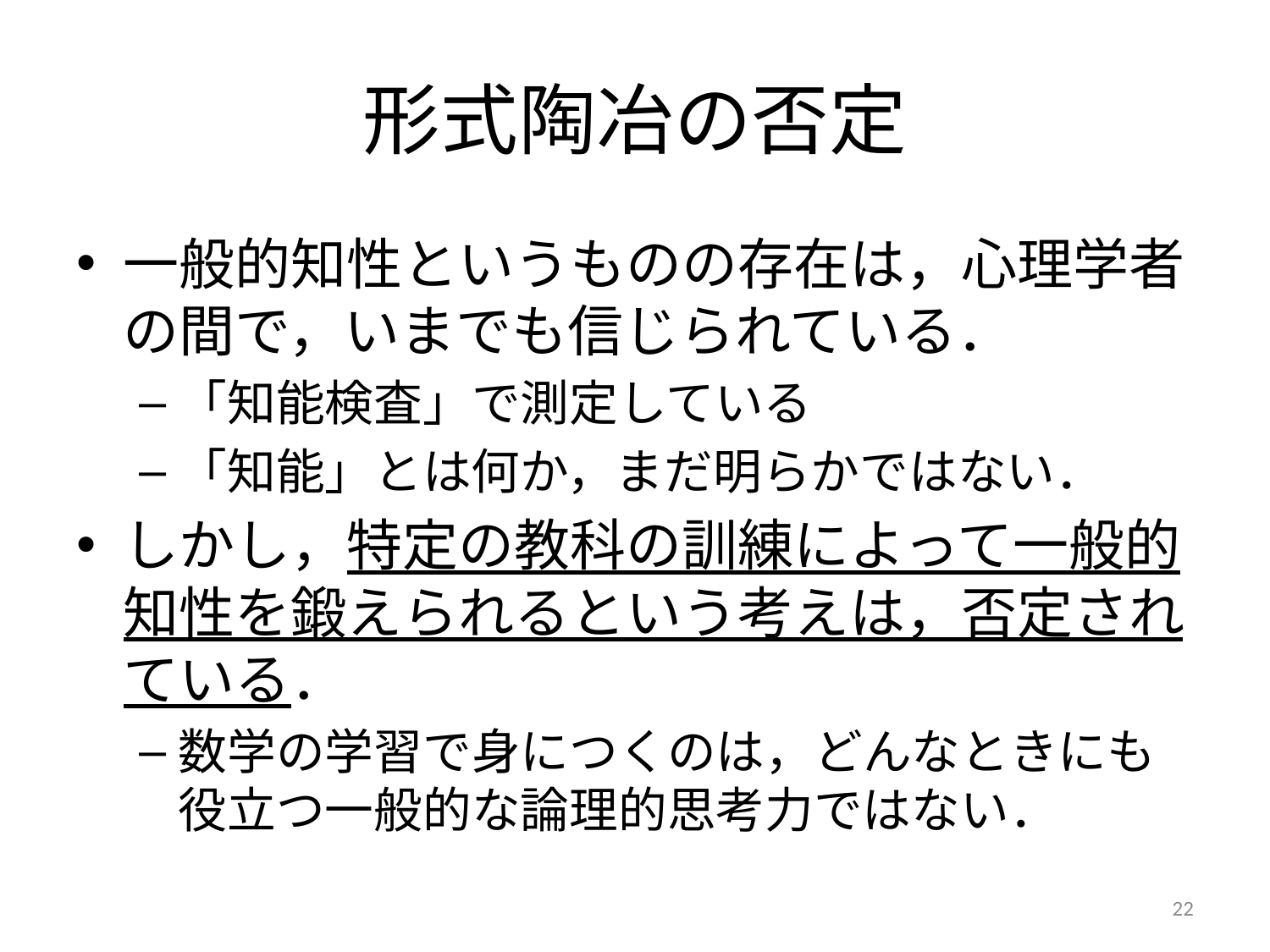

# 形式陶冶の否定
一般的知性というものの存在は，心理学者の間で，いまでも信じられている．
「知能検査」で測定している
「知能」とは何か，まだ明らかではない．
しかし，特定の教科の訓練によって一般的知性を鍛えられるという考えは，否定されている．
数学の学習で身につくのは，どんなときにも役立つ一般的な論理的思考力ではない．
22